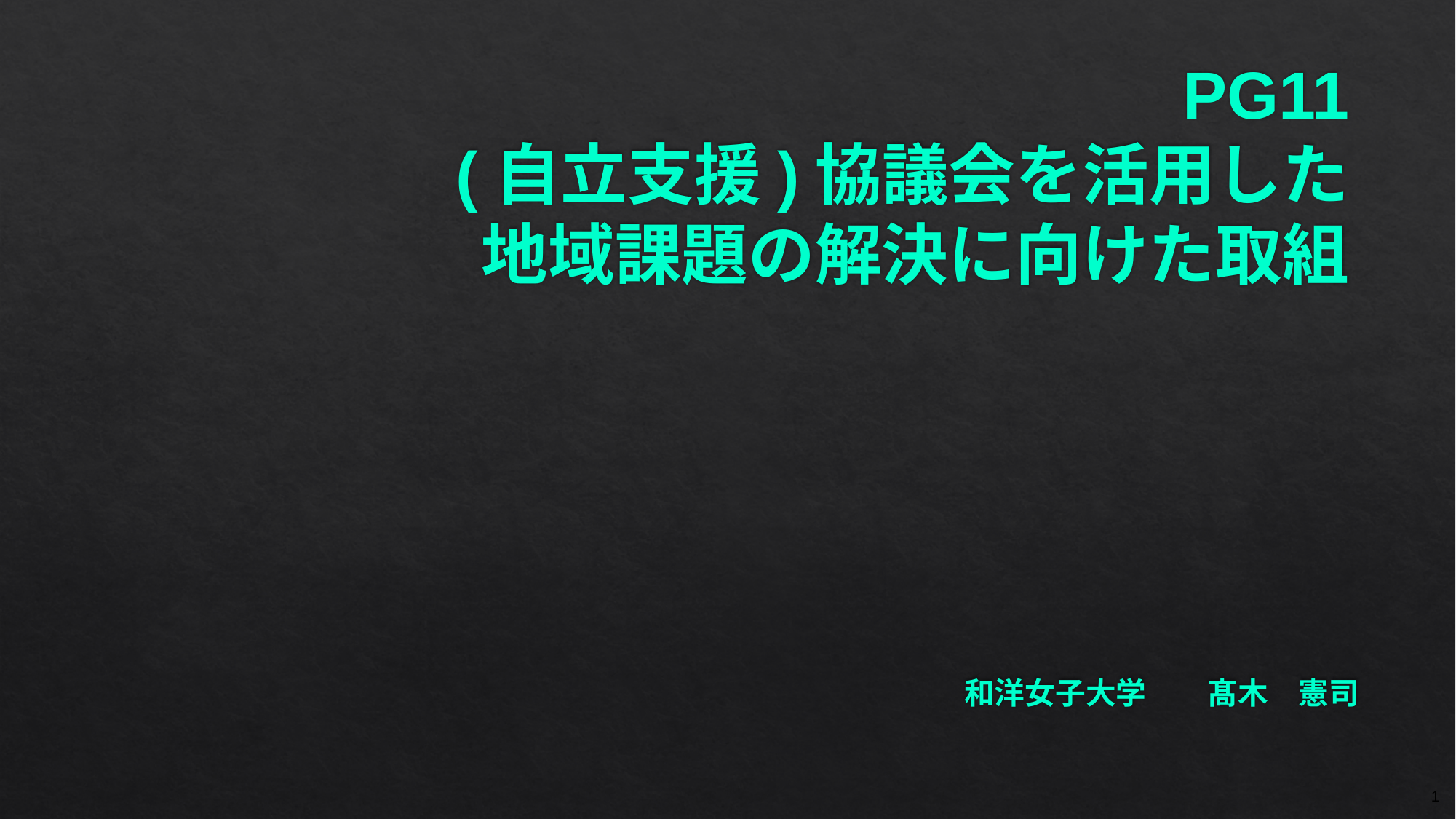

PG11
(自立支援)協議会を活用した
地域課題の解決に向けた取組
和洋女子大学　　髙木　憲司
1